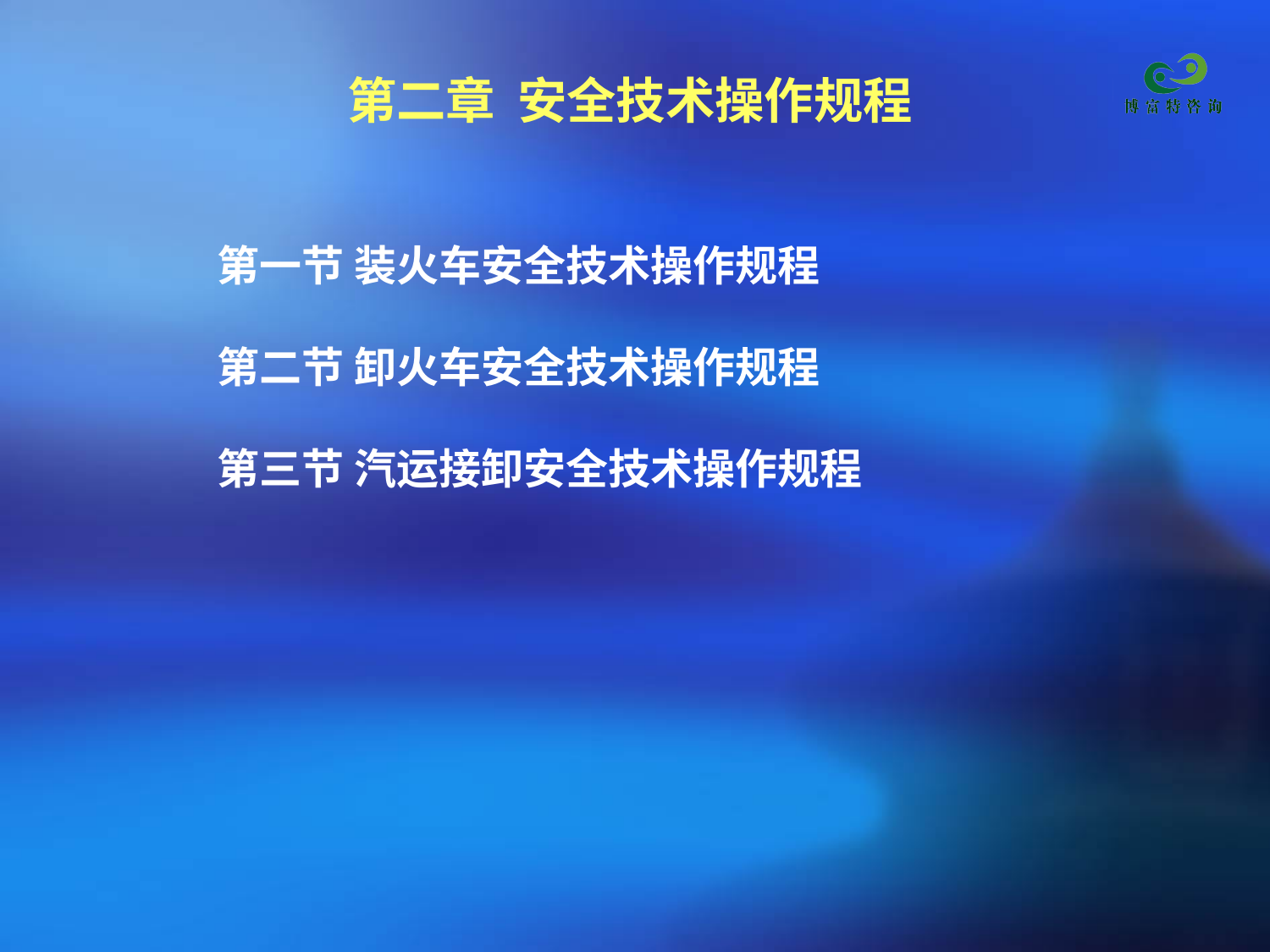

第二章  安全技术操作规程

      第一节 装火车安全技术操作规程

      第二节 卸火车安全技术操作规程

      第三节 汽运接卸安全技术操作规程